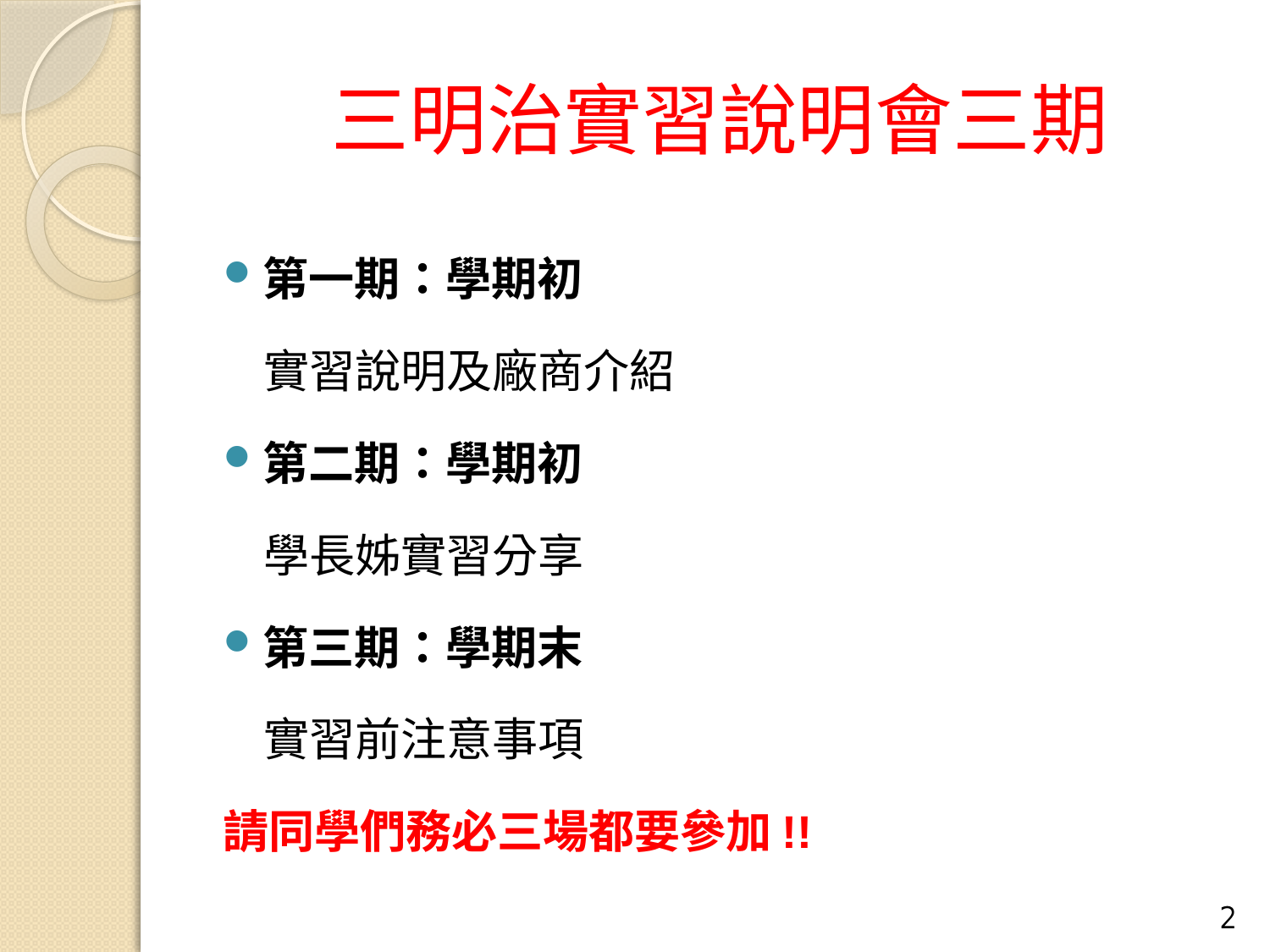

# 三明治實習說明會三期
第一期：學期初
   實習說明及廠商介紹
第二期：學期初
   學長姊實習分享
第三期：學期末
   實習前注意事項
請同學們務必三場都要參加!!

2